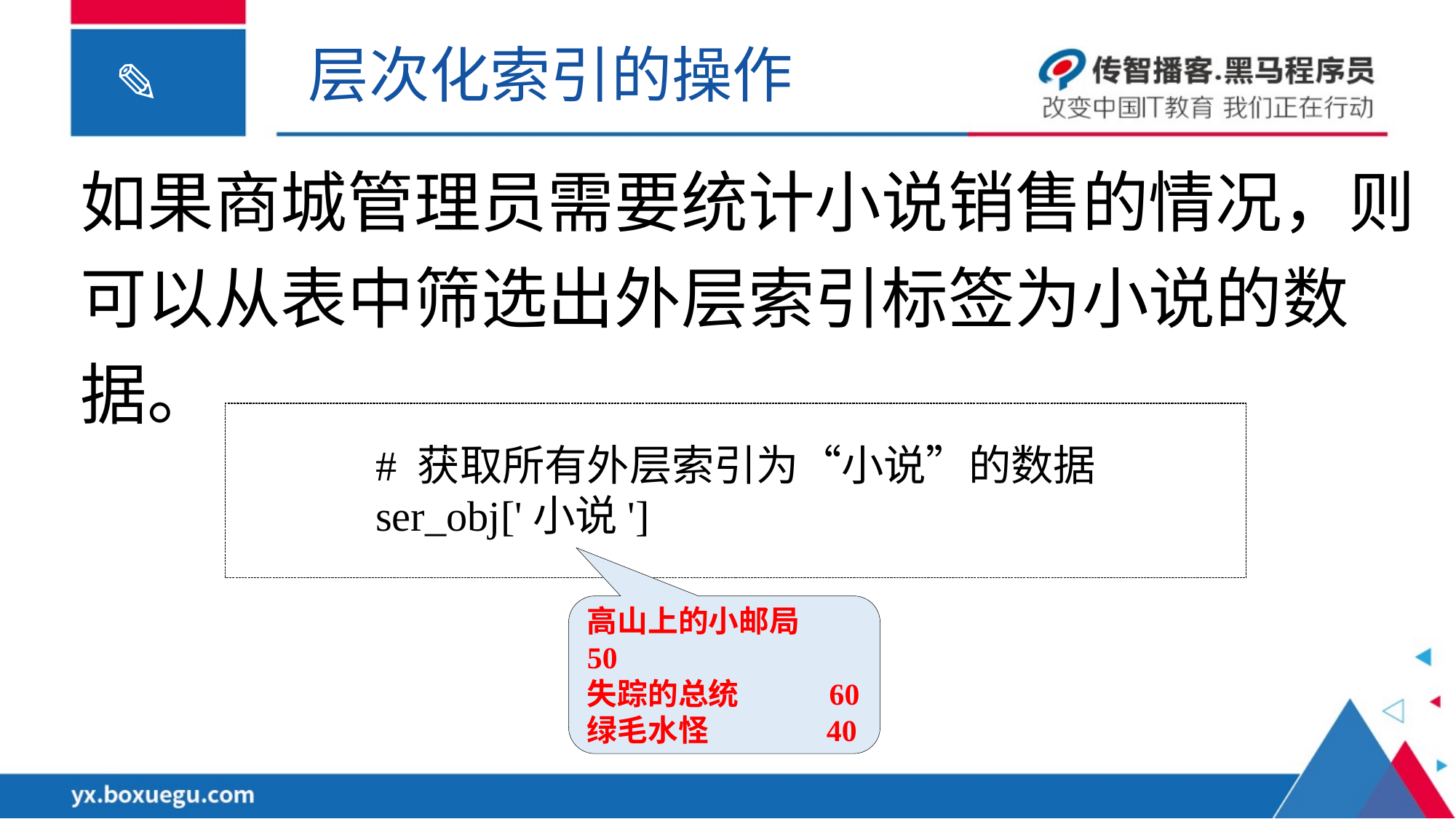

层次化索引的操作
如果商城管理员需要统计小说销售的情况，则可以从表中筛选出外层索引标签为小说的数据。

# 获取所有外层索引为“小说”的数据
ser_obj['小说']
高山上的小邮局    50
失踪的总统            60
绿毛水怪                40